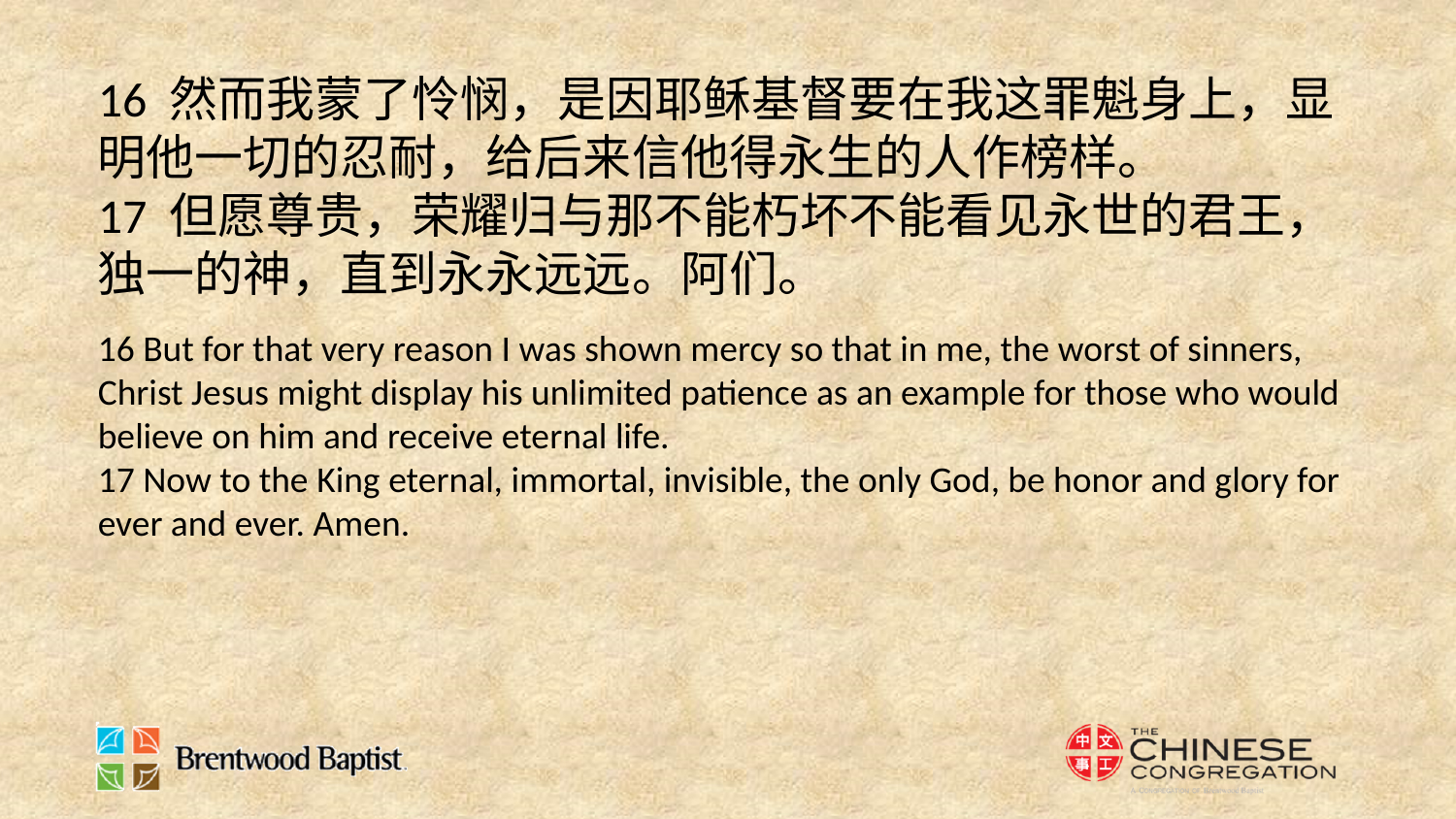

16 然而我蒙了怜悯，是因耶稣基督要在我这罪魁身上，显明他一切的忍耐，给后来信他得永生的人作榜样。
17 但愿尊贵，荣耀归与那不能朽坏不能看见永世的君王，独一的神，直到永永远远。阿们。

16 But for that very reason I was shown mercy so that in me, the worst of sinners, Christ Jesus might display his unlimited patience as an example for those who would believe on him and receive eternal life.
17 Now to the King eternal, immortal, invisible, the only God, be honor and glory for ever and ever. Amen.